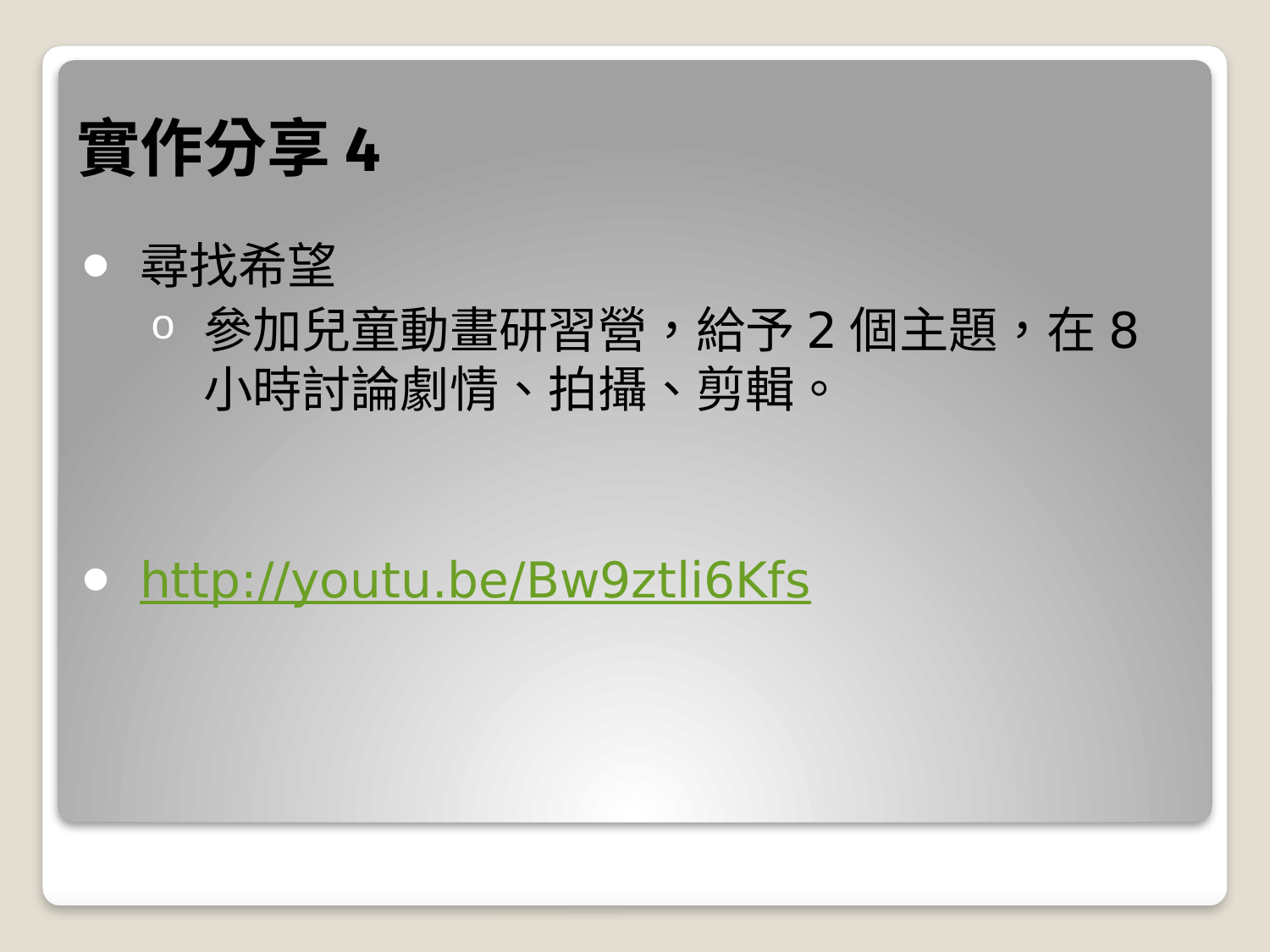

# 實作分享4
尋找希望
參加兒童動畫研習營，給予2個主題，在8小時討論劇情、拍攝、剪輯。

http://youtu.be/Bw9ztli6Kfs